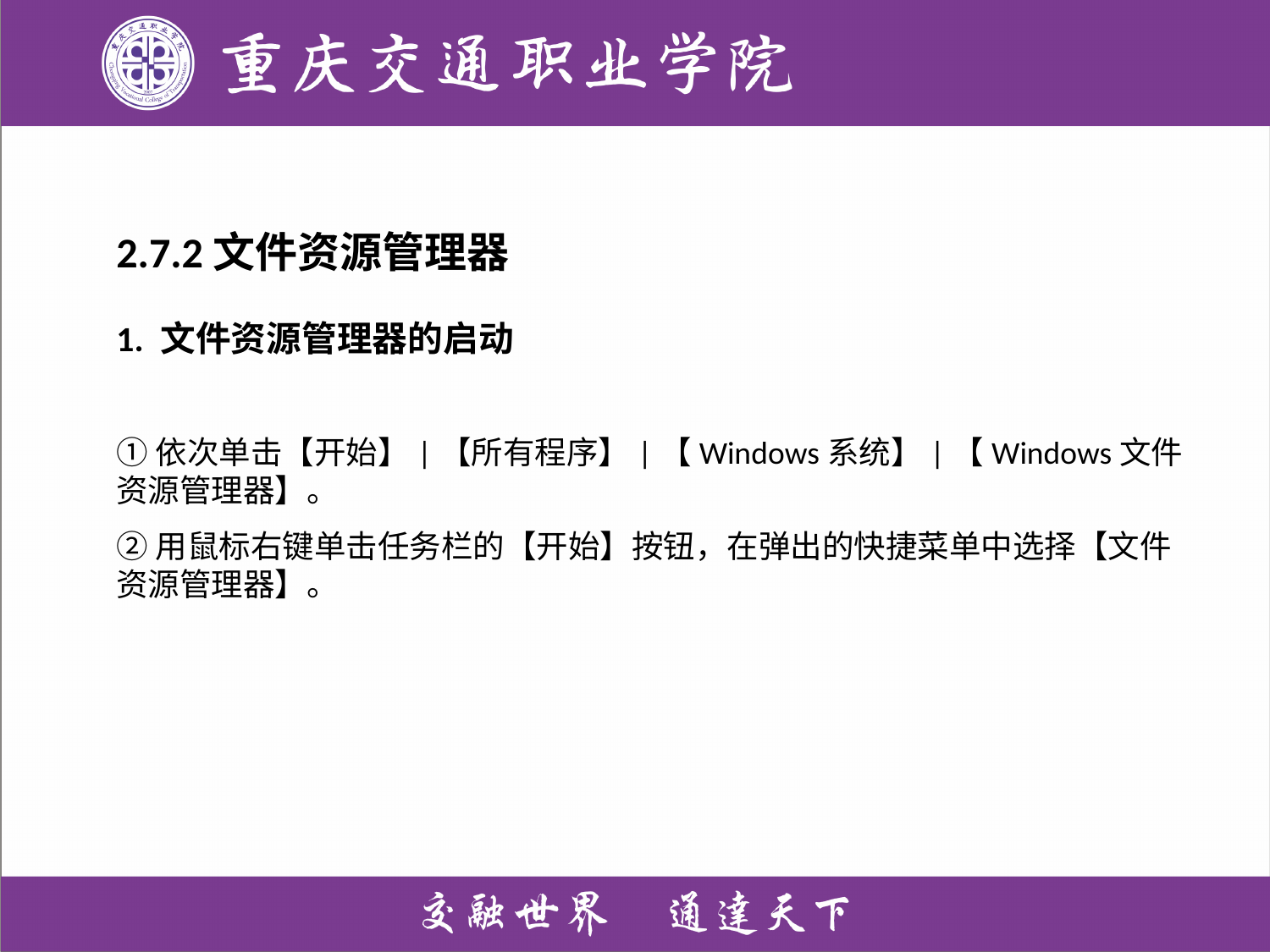

2.7.2文件资源管理器
1. 文件资源管理器的启动

①依次单击【开始】|【所有程序】|【Windows系统】|【Windows文件资源管理器】。
②用鼠标右键单击任务栏的【开始】按钮，在弹出的快捷菜单中选择【文件资源管理器】。